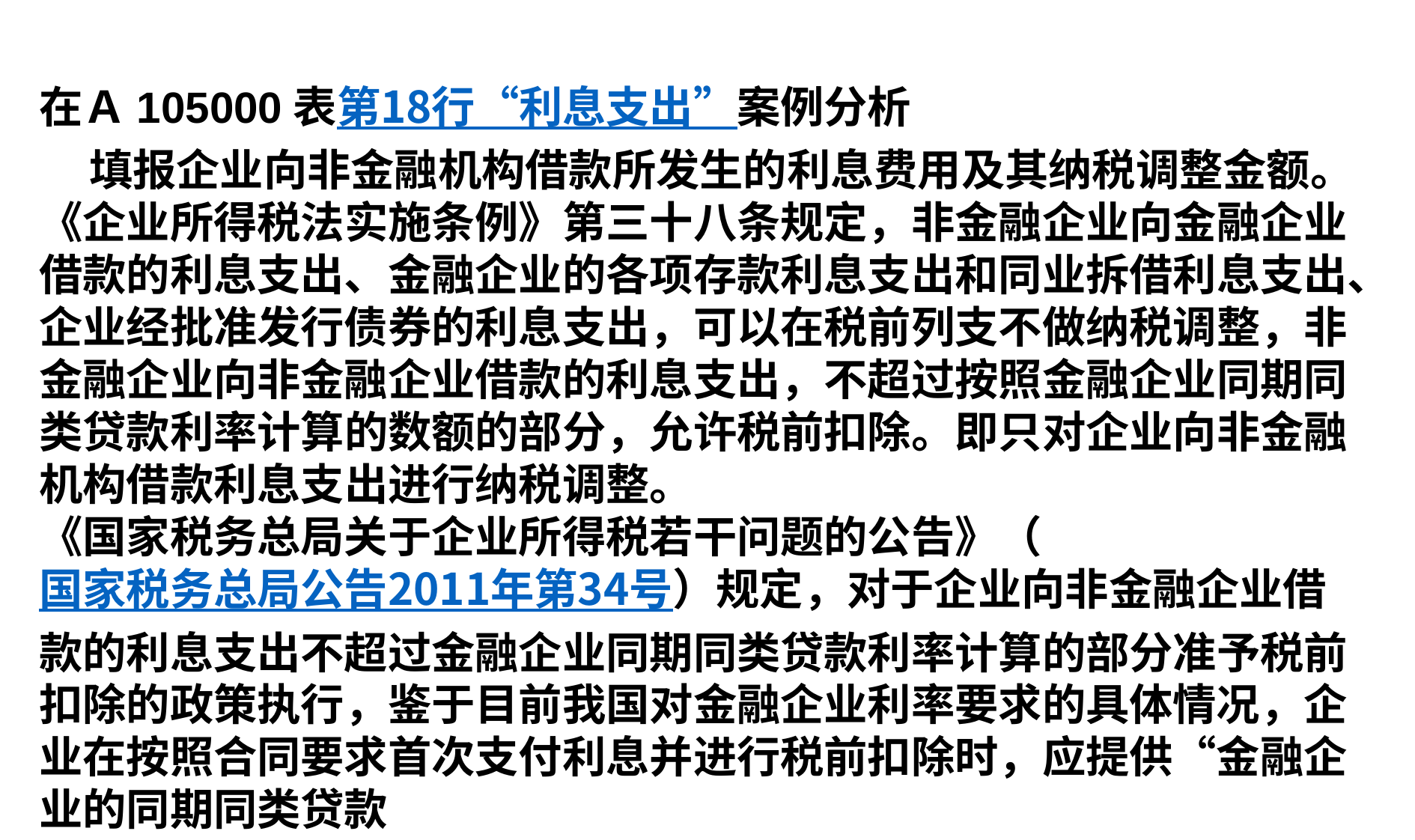

在Ａ105000表第18行“利息支出”案例分析
    填报企业向非金融机构借款所发生的利息费用及其纳税调整金额。
《企业所得税法实施条例》第三十八条规定，非金融企业向金融企业借款的利息支出、金融企业的各项存款利息支出和同业拆借利息支出、企业经批准发行债券的利息支出，可以在税前列支不做纳税调整，非金融企业向非金融企业借款的利息支出，不超过按照金融企业同期同类贷款利率计算的数额的部分，允许税前扣除。即只对企业向非金融机构借款利息支出进行纳税调整。
《国家税务总局关于企业所得税若干问题的公告》（国家税务总局公告2011年第34号）规定，对于企业向非金融企业借款的利息支出不超过金融企业同期同类贷款利率计算的部分准予税前扣除的政策执行，鉴于目前我国对金融企业利率要求的具体情况，企业在按照合同要求首次支付利息并进行税前扣除时，应提供“金融企业的同期同类贷款